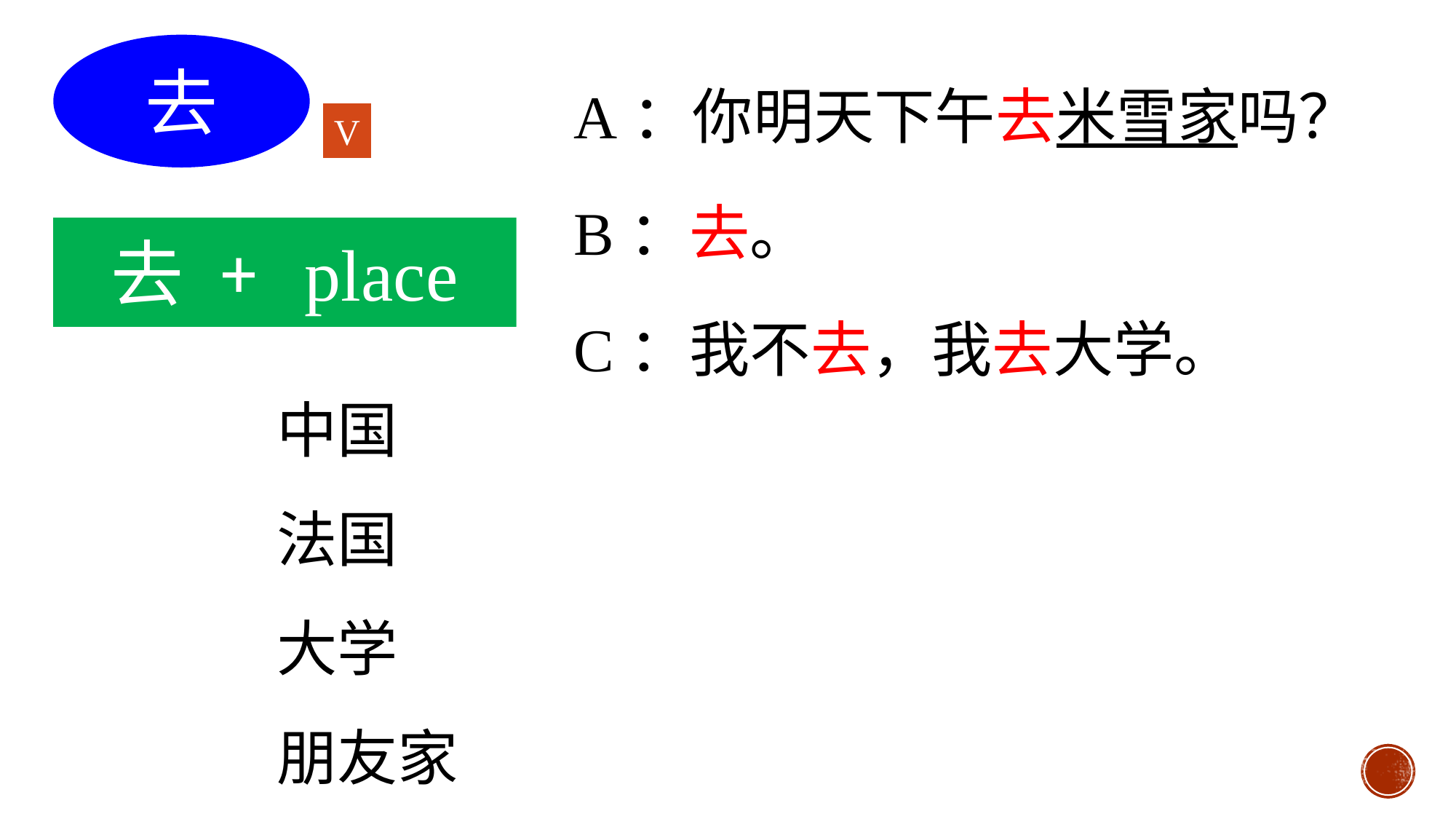

去
A：你明天下午去米雪家吗？
B：去。
C：我不去，我去大学。
V
去 + place
中国
法国
大学
朋友家
Yìnxiàngchéng